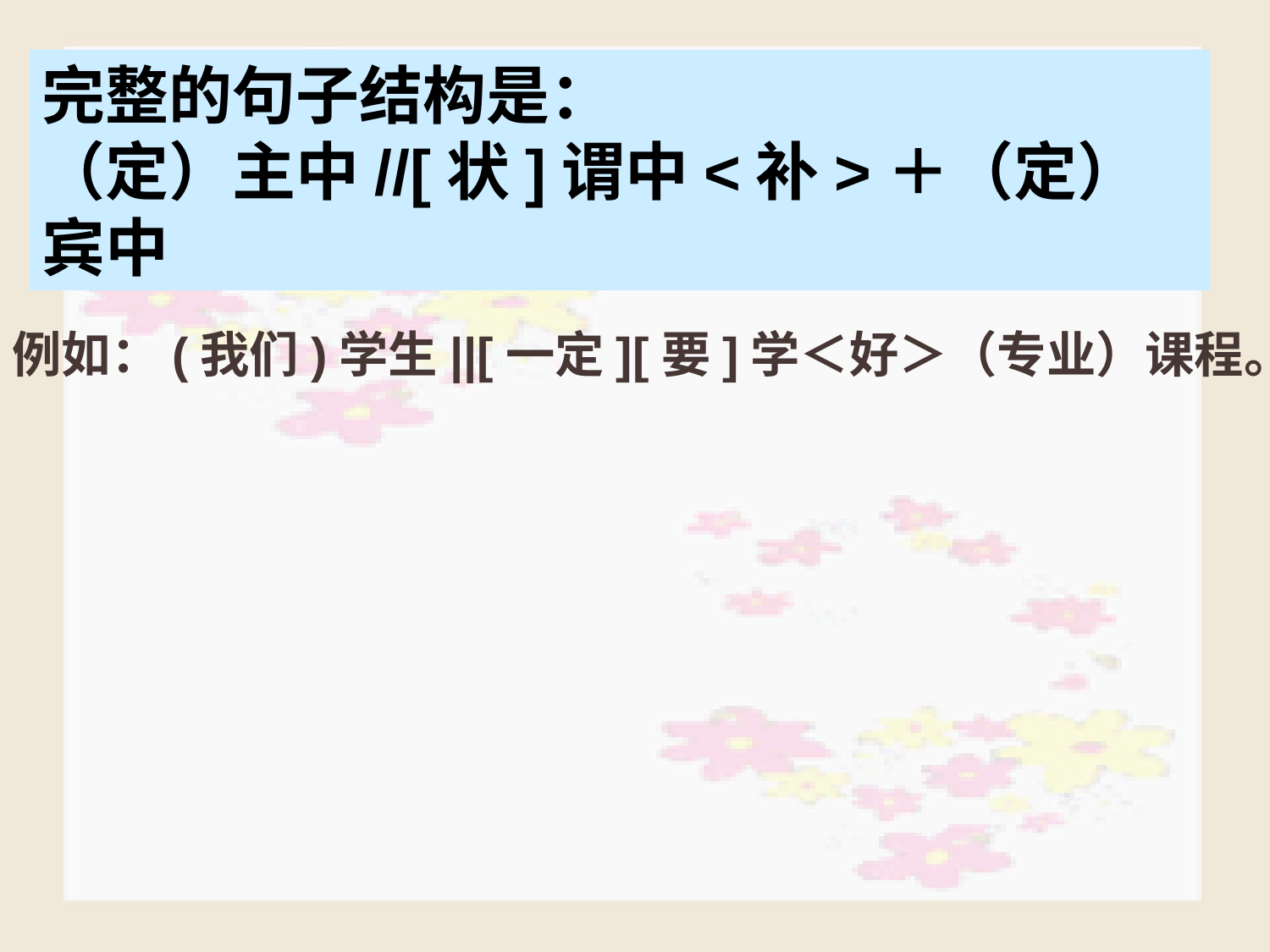

完整的句子结构是：
（定）主中//[状]谓中<补>＋（定）宾中
例如：(我们)学生||[一定][要]学＜好＞（专业）课程。